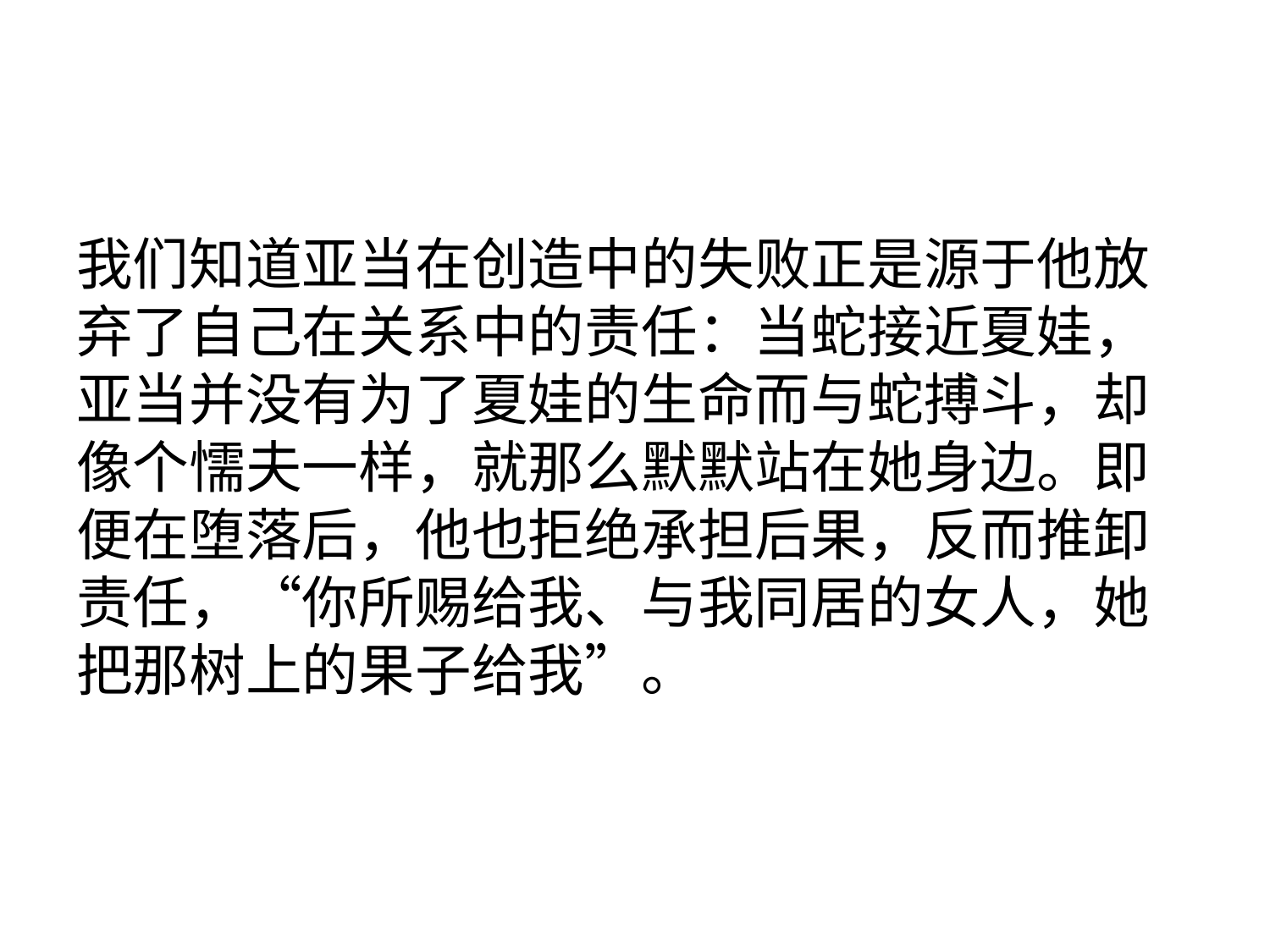

#
我们知道亚当在创造中的失败正是源于他放弃了自己在关系中的责任：当蛇接近夏娃，亚当并没有为了夏娃的生命而与蛇搏斗，却像个懦夫一样，就那么默默站在她身边。即便在堕落后，他也拒绝承担后果，反而推卸责任，“你所赐给我、与我同居的女人，她把那树上的果子给我”。